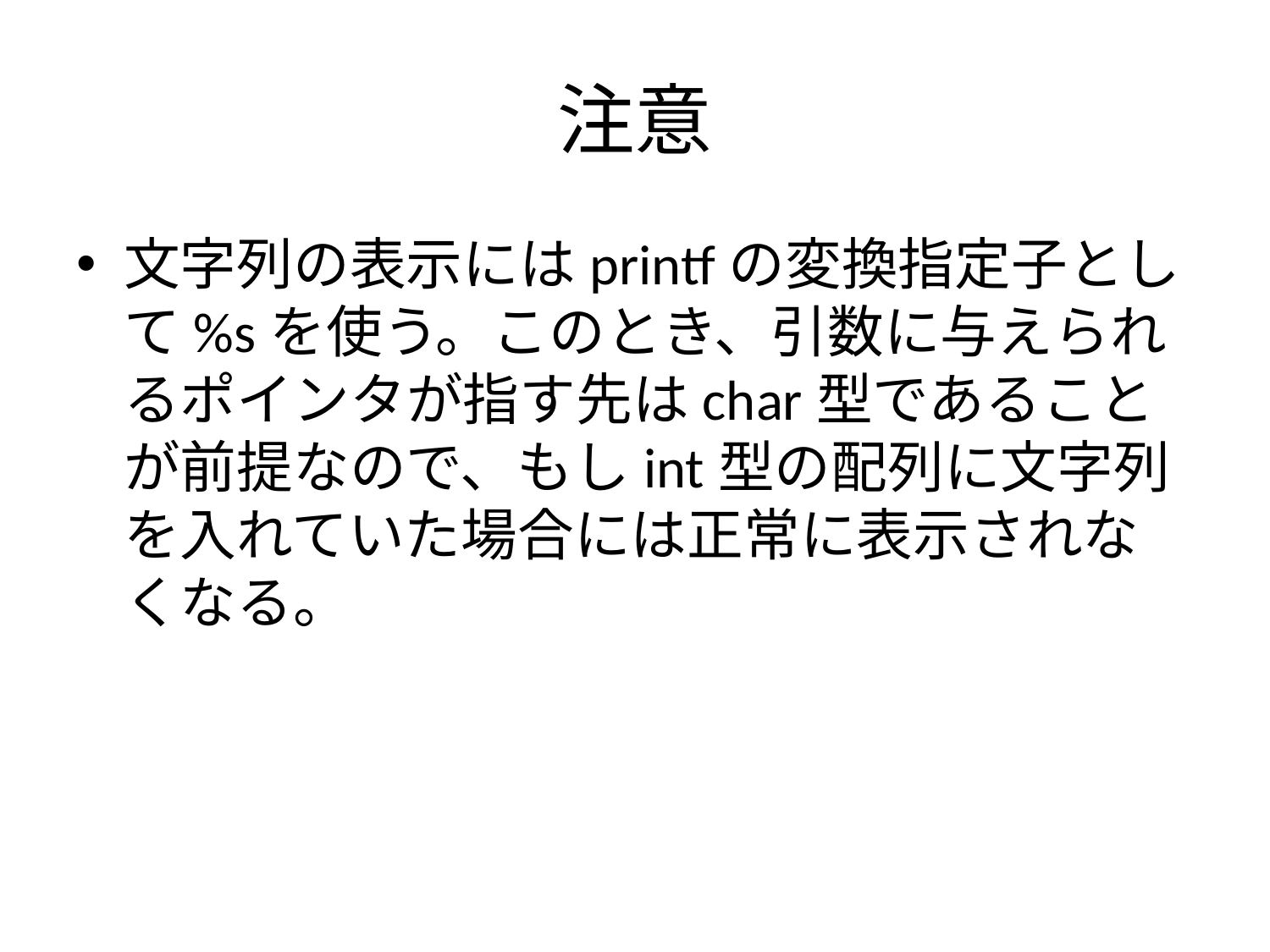

# 注意
文字列の表示にはprintfの変換指定子として%sを使う。このとき、引数に与えられるポインタが指す先はchar型であることが前提なので、もしint型の配列に文字列を入れていた場合には正常に表示されなくなる。